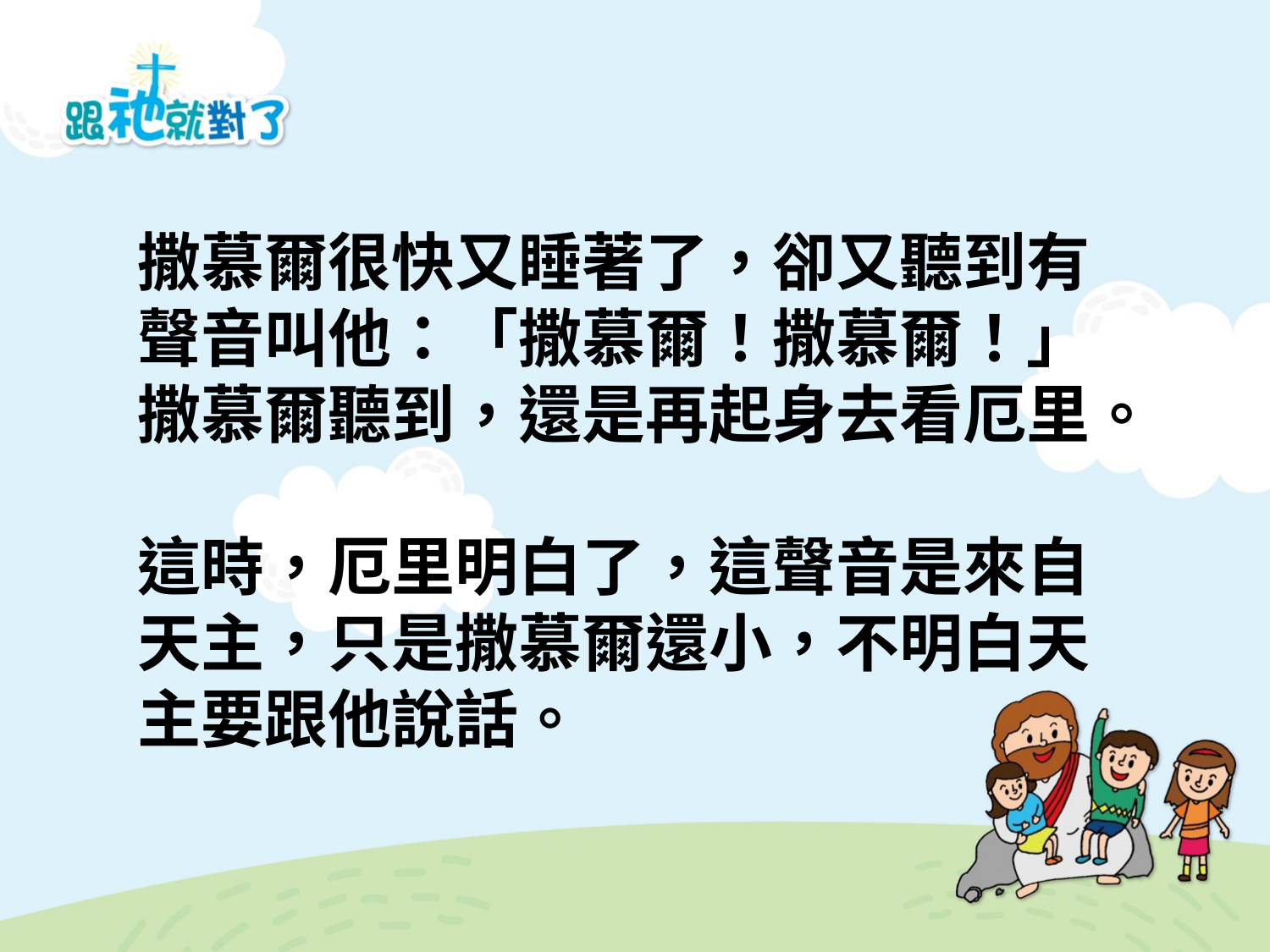

撒慕爾很快又睡著了，卻又聽到有聲音叫他：「撒慕爾！撒慕爾！」撒慕爾聽到，還是再起身去看厄里。

這時，厄里明白了，這聲音是來自天主，只是撒慕爾還小，不明白天主要跟他說話。